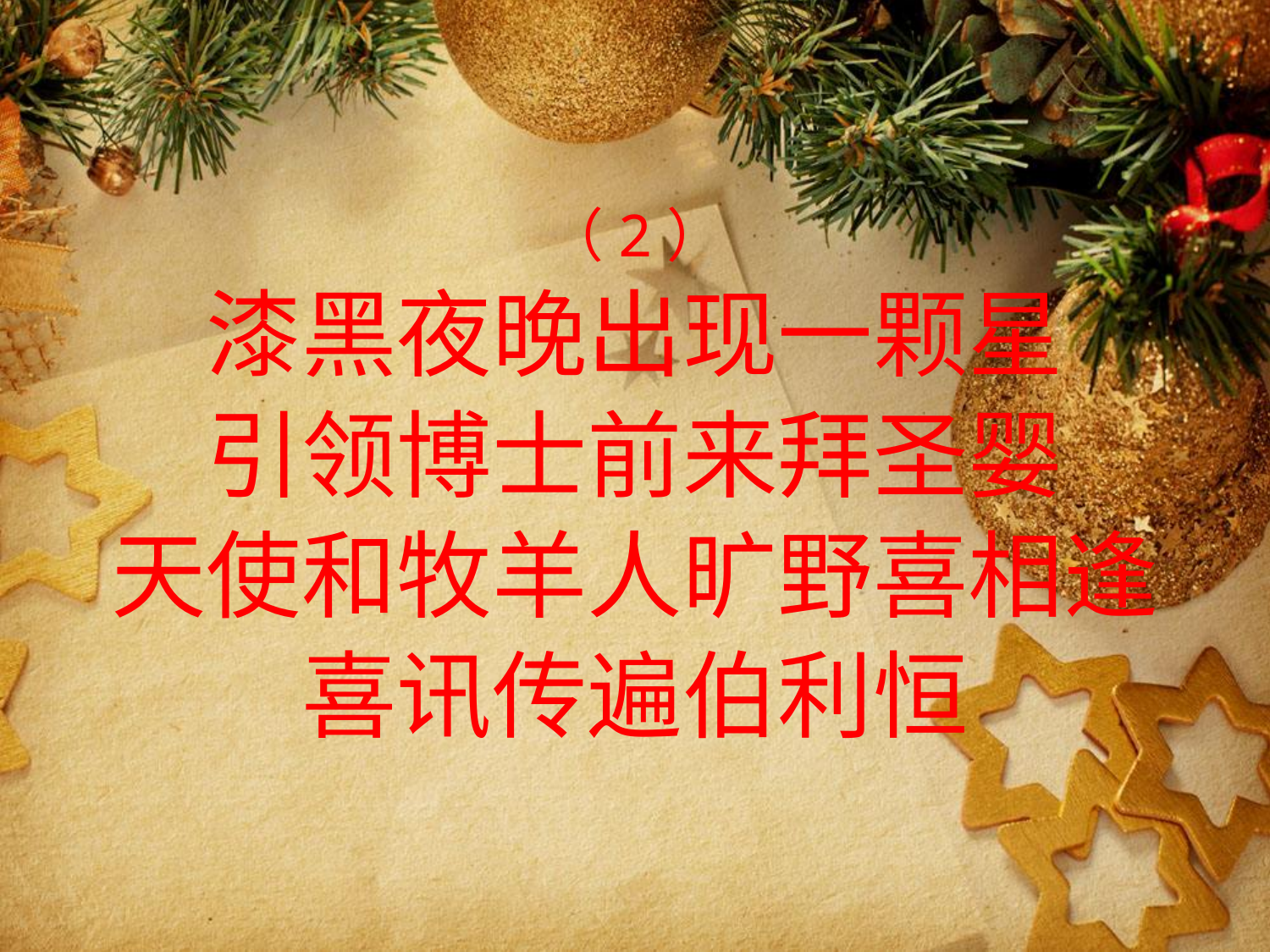

（2）
漆黑夜晚出现一颗星
引领博士前来拜圣婴
天使和牧羊人旷野喜相逢
喜讯传遍伯利恒